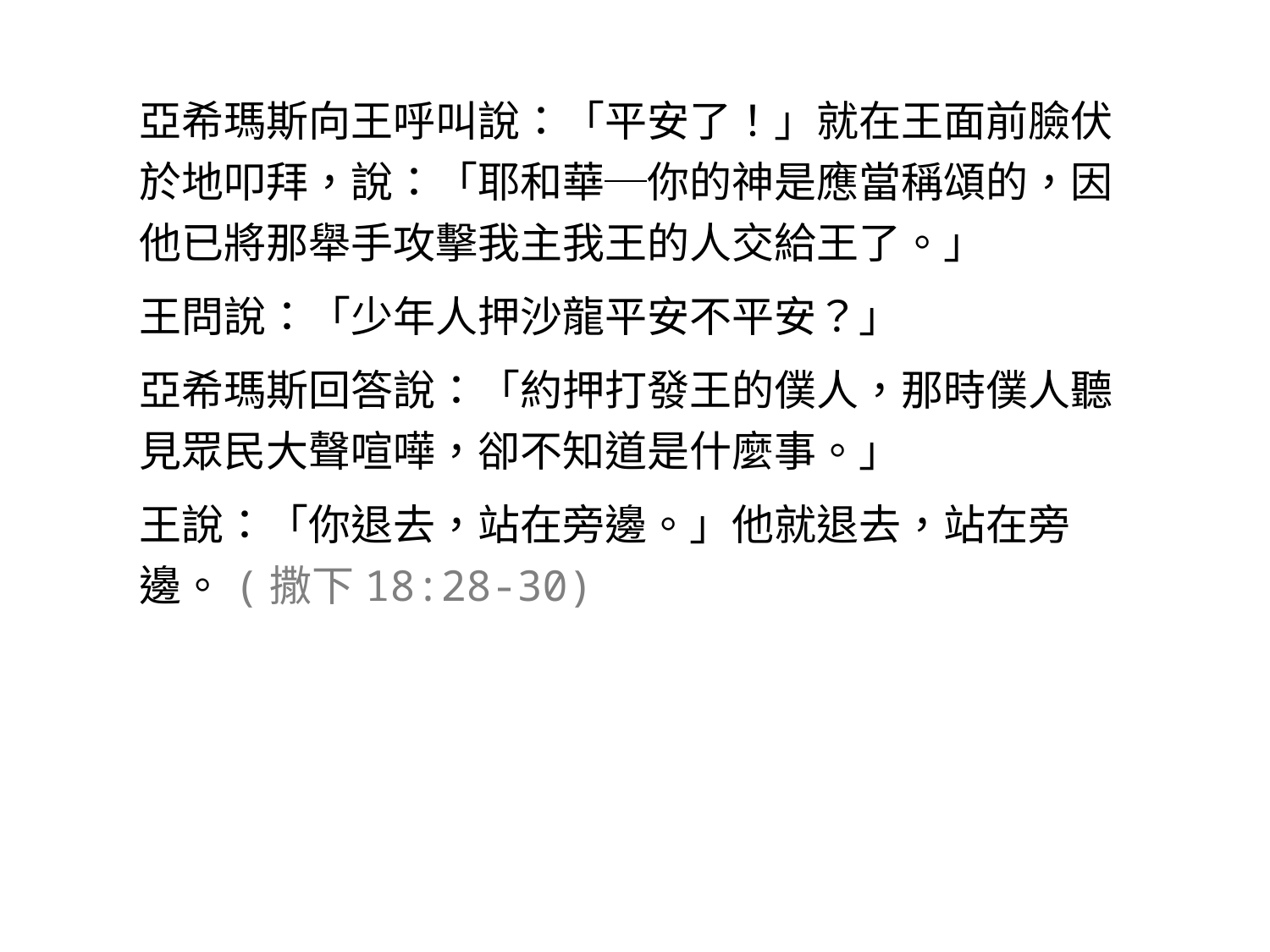

亞希瑪斯向王呼叫說：「平安了！」就在王面前臉伏於地叩拜，說：「耶和華─你的神是應當稱頌的，因他已將那舉手攻擊我主我王的人交給王了。」
王問說：「少年人押沙龍平安不平安？」
亞希瑪斯回答說：「約押打發王的僕人，那時僕人聽見眾民大聲喧嘩，卻不知道是什麼事。」
王說：「你退去，站在旁邊。」他就退去，站在旁邊。(撒下18:28-30)